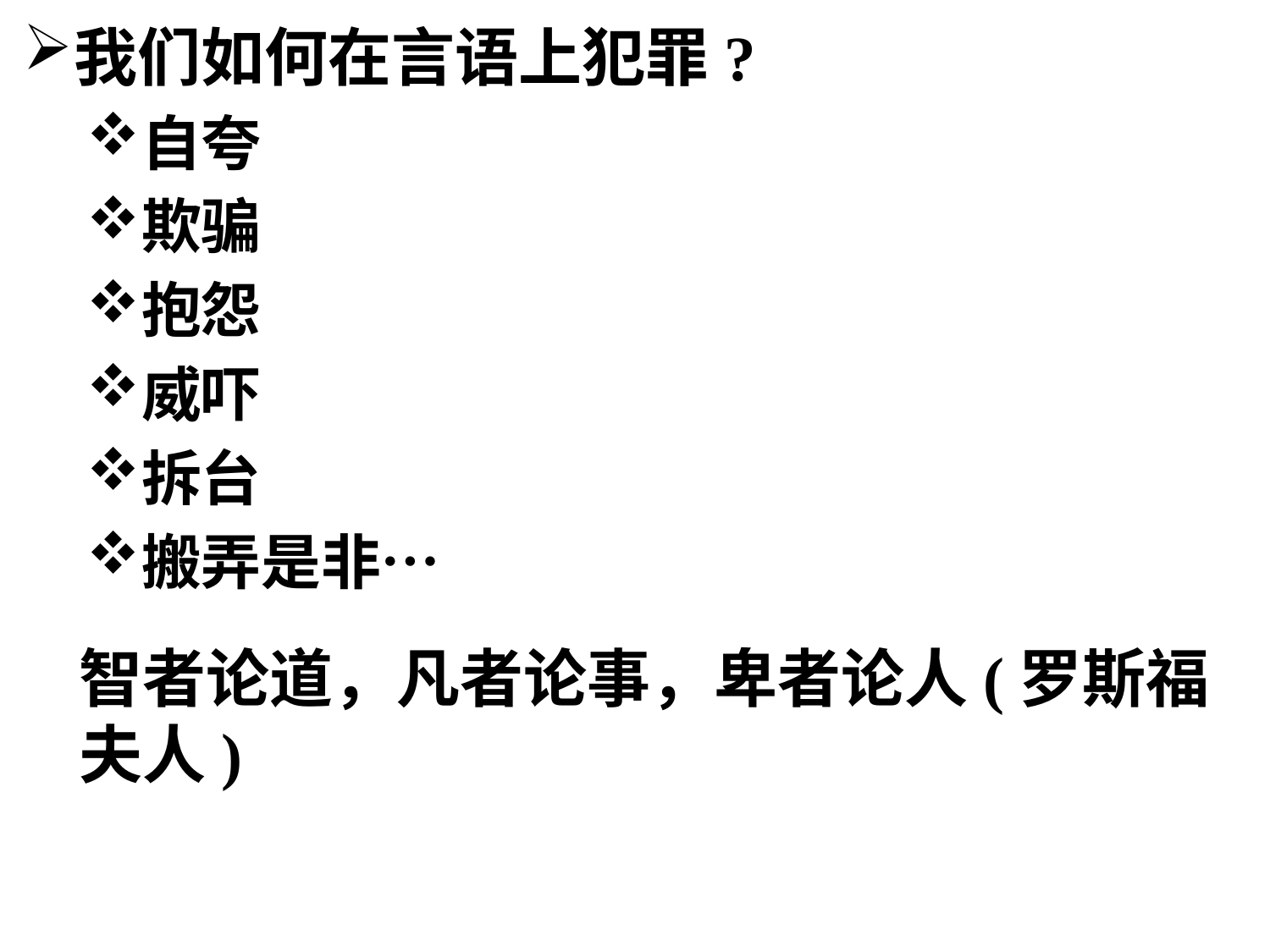

我们如何在言语上犯罪?
自夸
欺骗
抱怨
威吓
拆台
搬弄是非…

智者论道，凡者论事，卑者论人(罗斯福夫人)